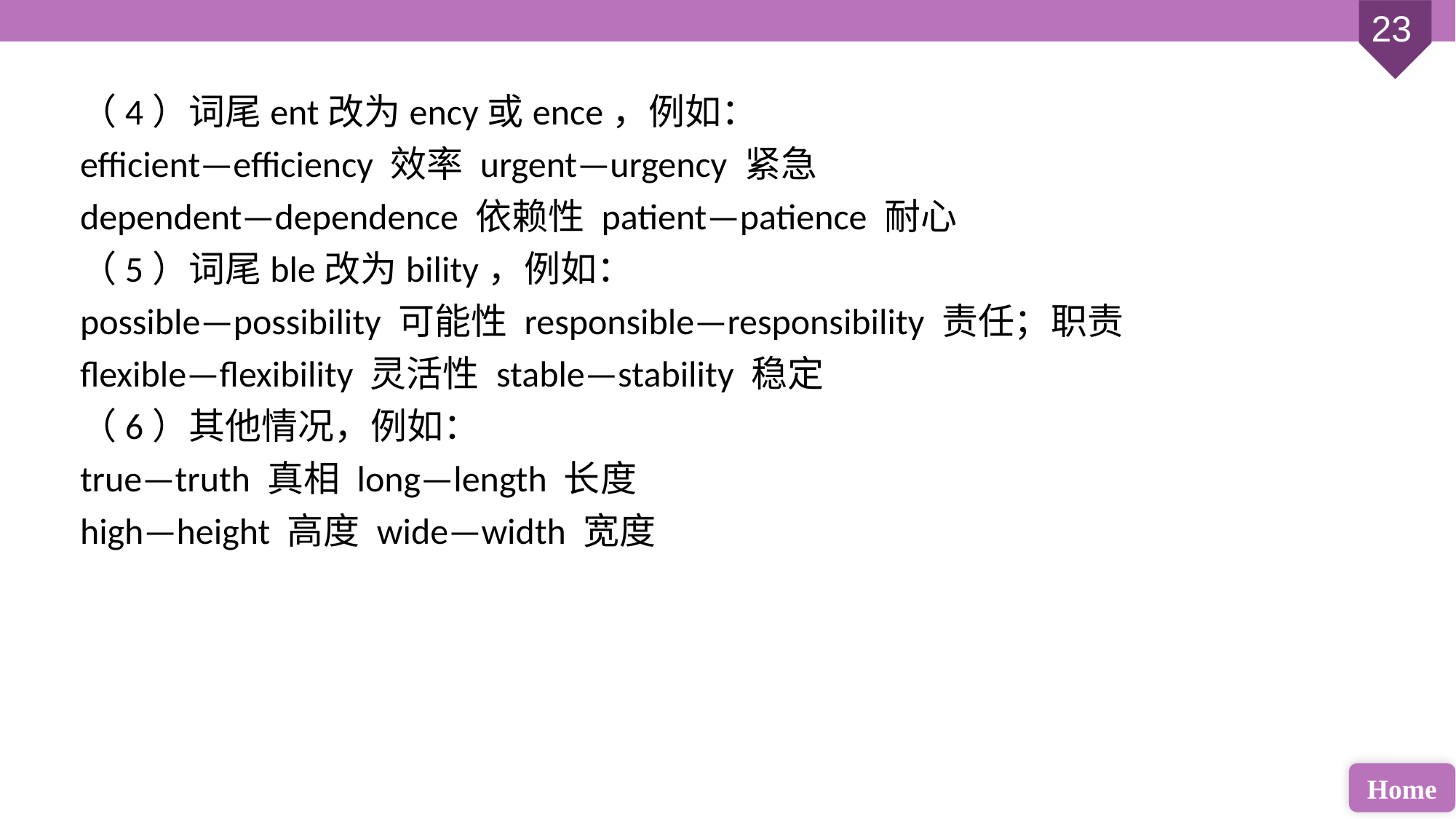

（4）词尾ent改为ency或ence，例如：
efficient—efficiency 效率 urgent—urgency 紧急
dependent—dependence 依赖性 patient—patience 耐心
（5）词尾ble改为bility，例如：
possible—possibility 可能性 responsible—responsibility 责任；职责
flexible—flexibility 灵活性 stable—stability 稳定
（6）其他情况，例如：
true—truth 真相 long—length 长度
high—height 高度 wide—width 宽度